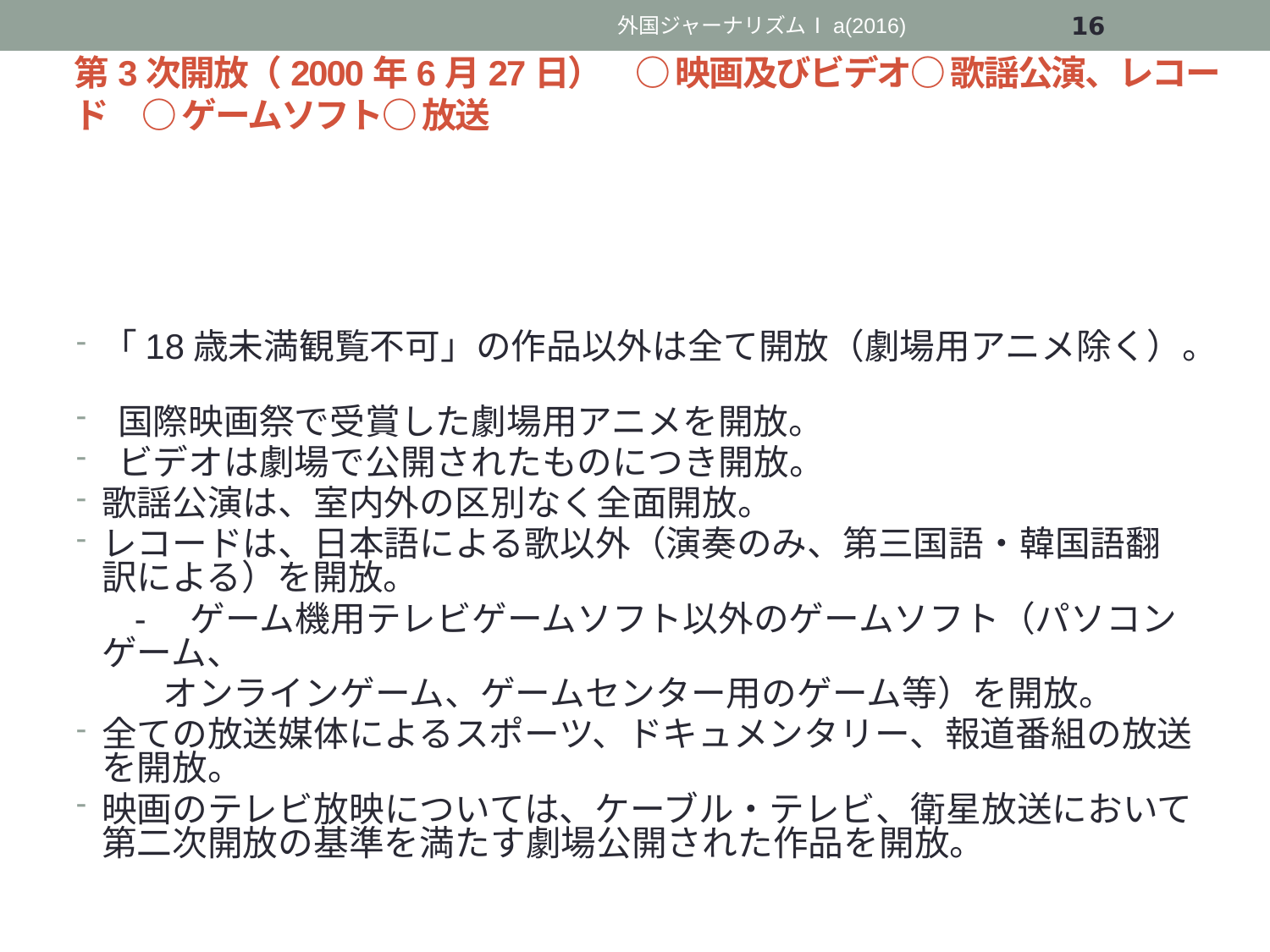

# 第3次開放（2000年6月27日）　○ 映画及びビデオ○ 歌謡公演、レコード　○ ゲームソフト○ 放送
外国ジャーナリズムⅠa(2016)
16
「18歳未満観覧不可」の作品以外は全て開放（劇場用アニメ除く）。
 国際映画祭で受賞した劇場用アニメを開放。
 ビデオは劇場で公開されたものにつき開放。
歌謡公演は、室内外の区別なく全面開放。
レコードは、日本語による歌以外（演奏のみ、第三国語・韓国語翻訳による）を開放。
      -　ゲーム機用テレビゲームソフト以外のゲームソフト（パソコンゲーム、
          オンラインゲーム、ゲームセンター用のゲーム等）を開放。
全ての放送媒体によるスポーツ、ドキュメンタリー、報道番組の放送を開放。
映画のテレビ放映については、ケーブル・テレビ、衛星放送において第二次開放の基準を満たす劇場公開された作品を開放。